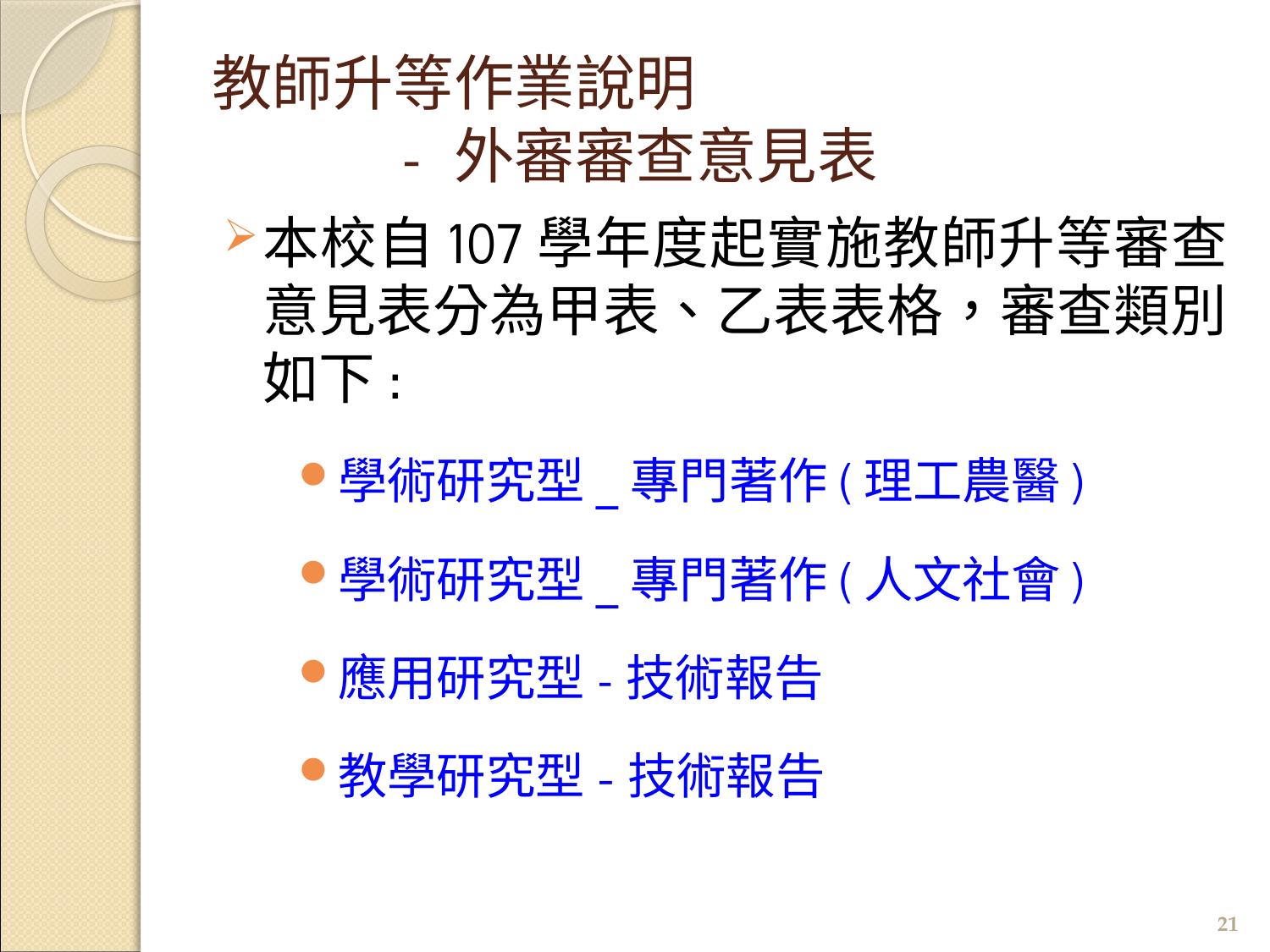

# 教師升等作業說明 - 外審審查意見表
本校自107學年度起實施教師升等審查意見表分為甲表、乙表表格，審查類別如下:
學術研究型_專門著作(理工農醫)
學術研究型_專門著作(人文社會)
應用研究型-技術報告
教學研究型-技術報告

21